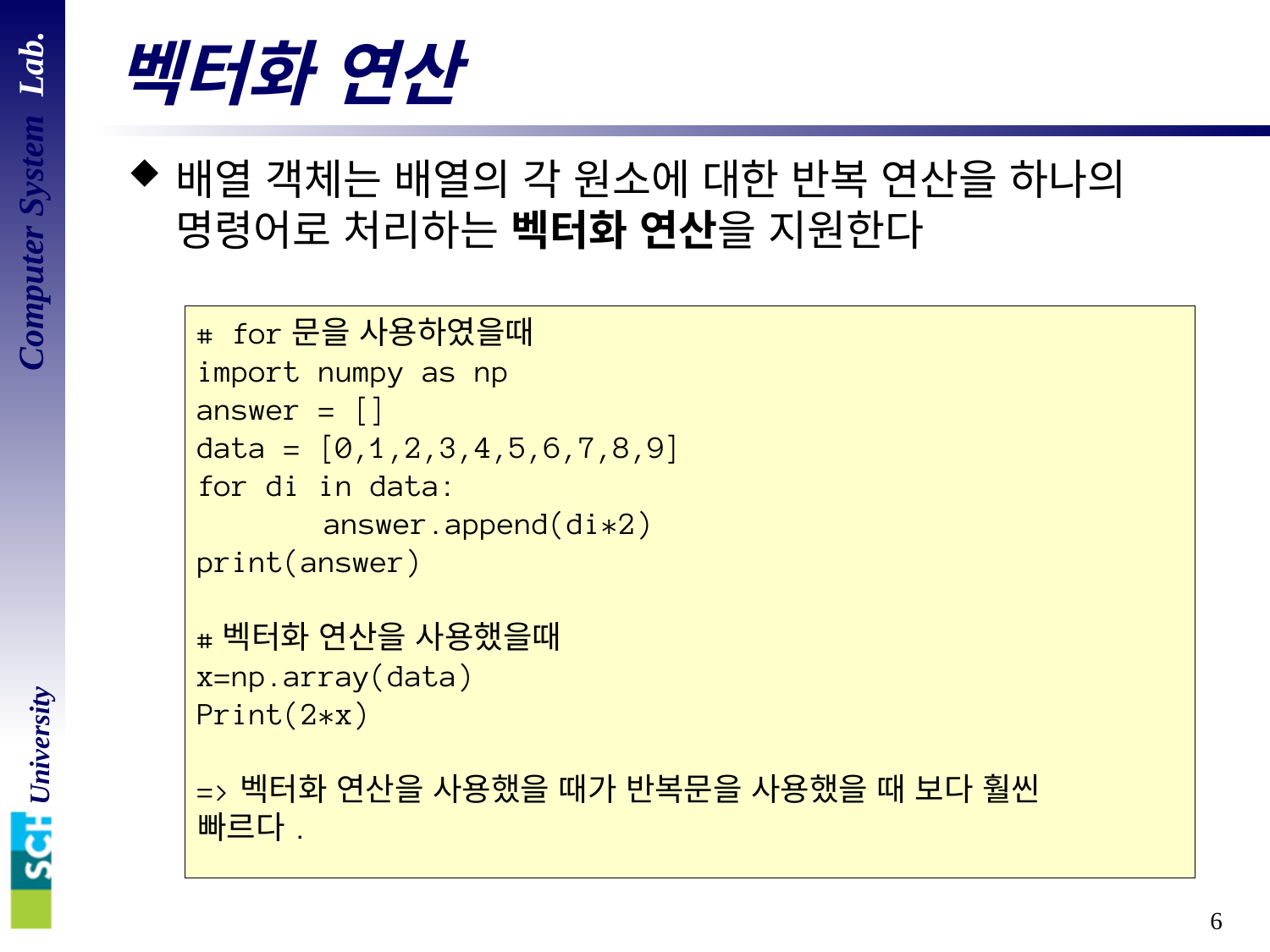

# 벡터화 연산

배열 객체는 배열의 각 원소에 대한 반복 연산을 하나의 명령어로 처리하는 벡터화 연산을 지원한다
# for문을 사용하였을때
import numpy as np
answer = []
data = [0,1,2,3,4,5,6,7,8,9]
for di in data:
	answer.append(di*2)
print(answer)

#벡터화 연산을 사용했을때
x=np.array(data)
Print(2*x)

=>벡터화 연산을 사용했을 때가 반복문을 사용했을 때 보다 훨씬         빠르다.